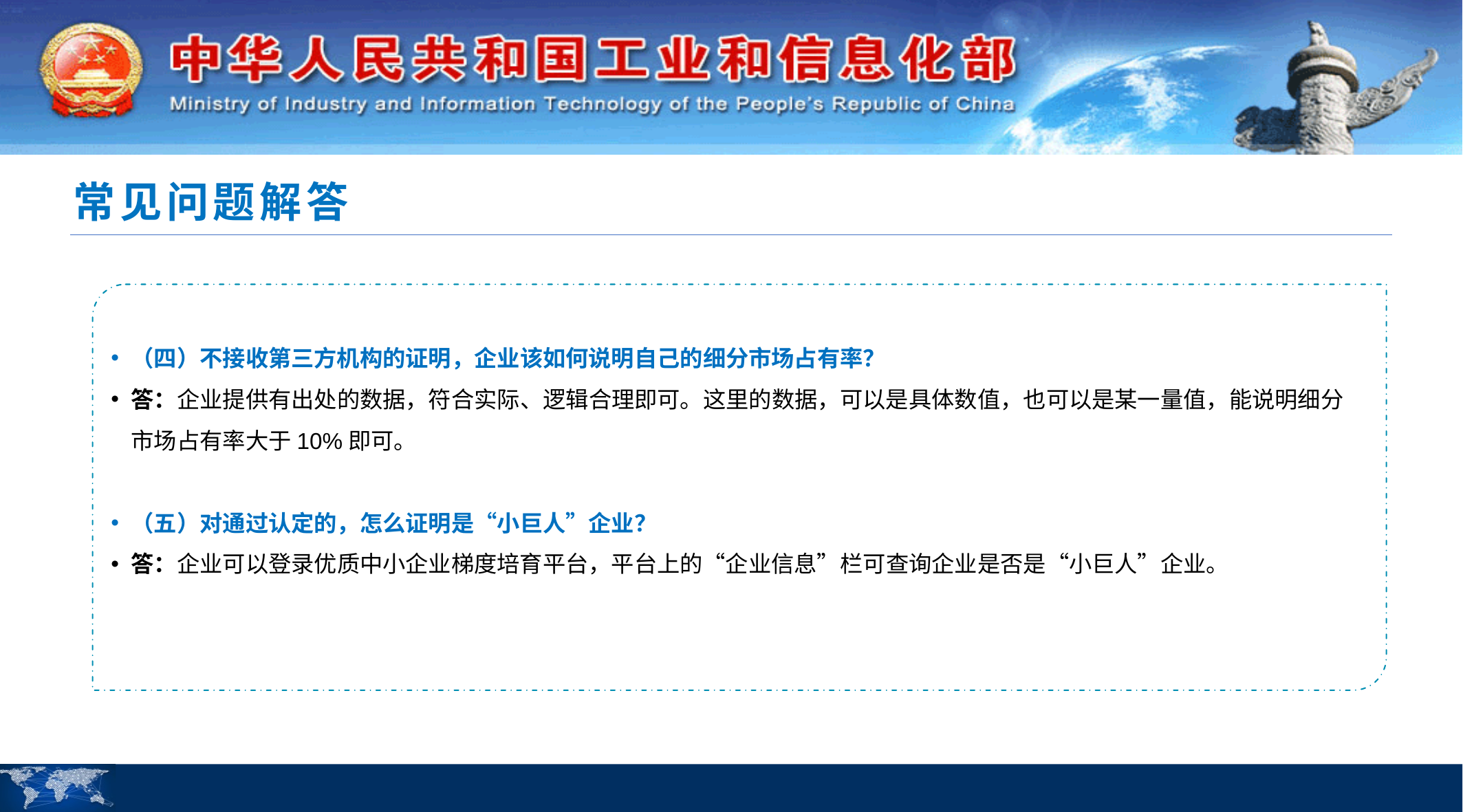

常见问题解答

（四）不接收第三方机构的证明，企业该如何说明自己的细分市场占有率？
答：企业提供有出处的数据，符合实际、逻辑合理即可。这里的数据，可以是具体数值，也可以是某一量值，能说明细分市场占有率大于10%即可。

（五）对通过认定的，怎么证明是“小巨人”企业？
答：企业可以登录优质中小企业梯度培育平台，平台上的“企业信息”栏可查询企业是否是“小巨人”企业。